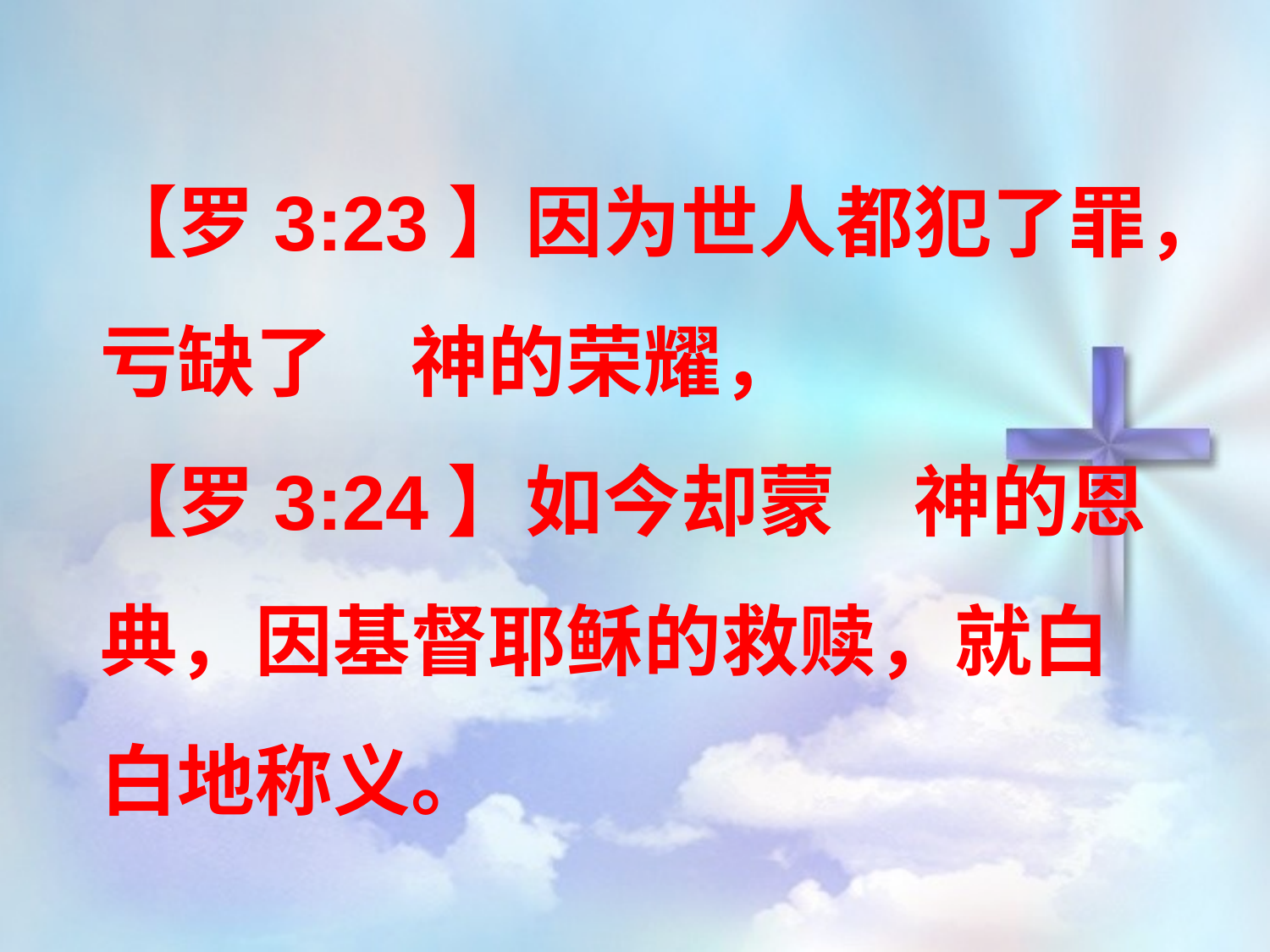

【罗3:23】因为世人都犯了罪，亏缺了　神的荣耀，
【罗3:24】如今却蒙　神的恩典，因基督耶稣的救赎，就白白地称义。